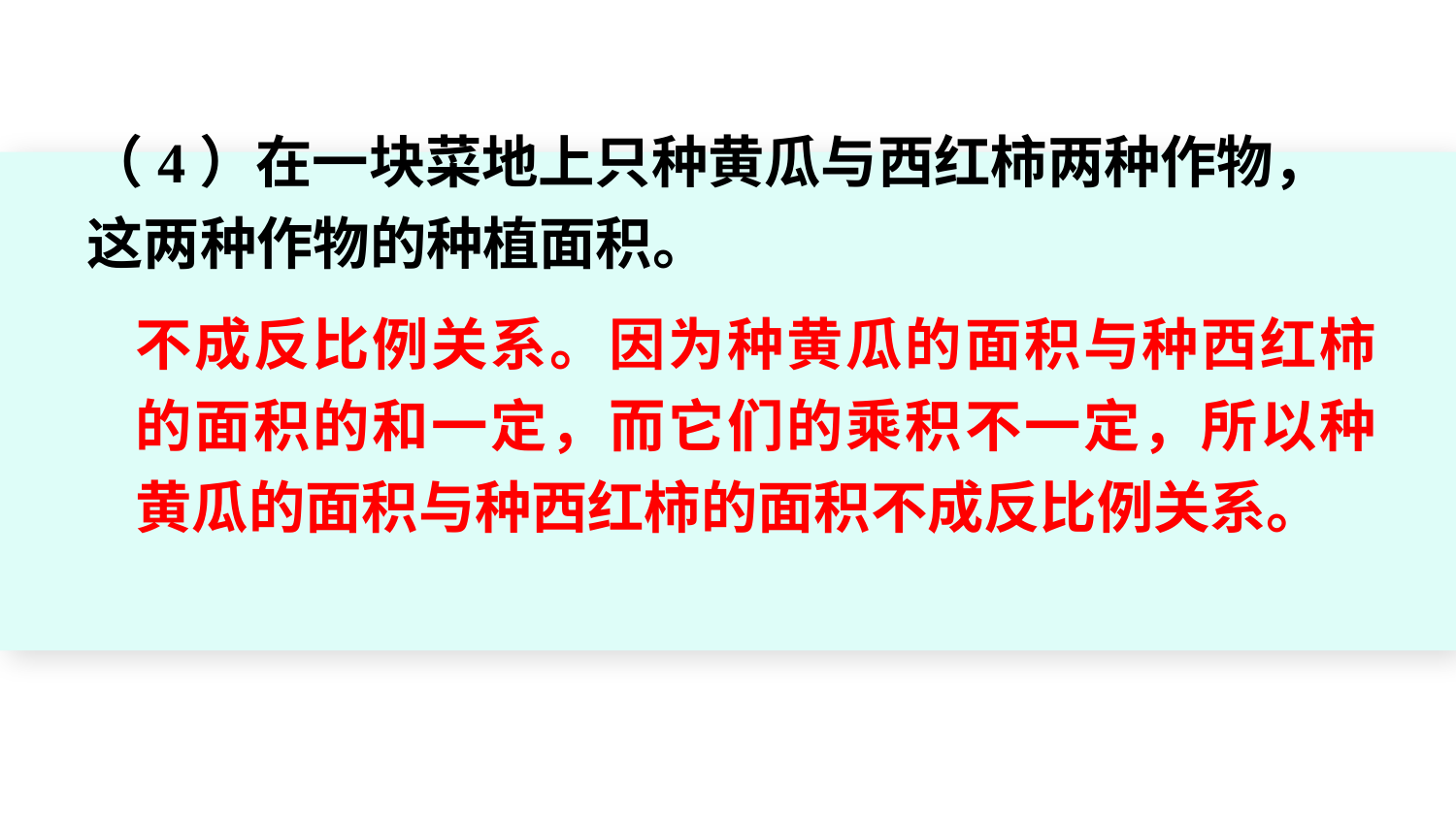

（4）在一块菜地上只种黄瓜与西红柿两种作物，
这两种作物的种植面积。
不成反比例关系。因为种黄瓜的面积与种西红柿的面积的和一定，而它们的乘积不一定，所以种黄瓜的面积与种西红柿的面积不成反比例关系。